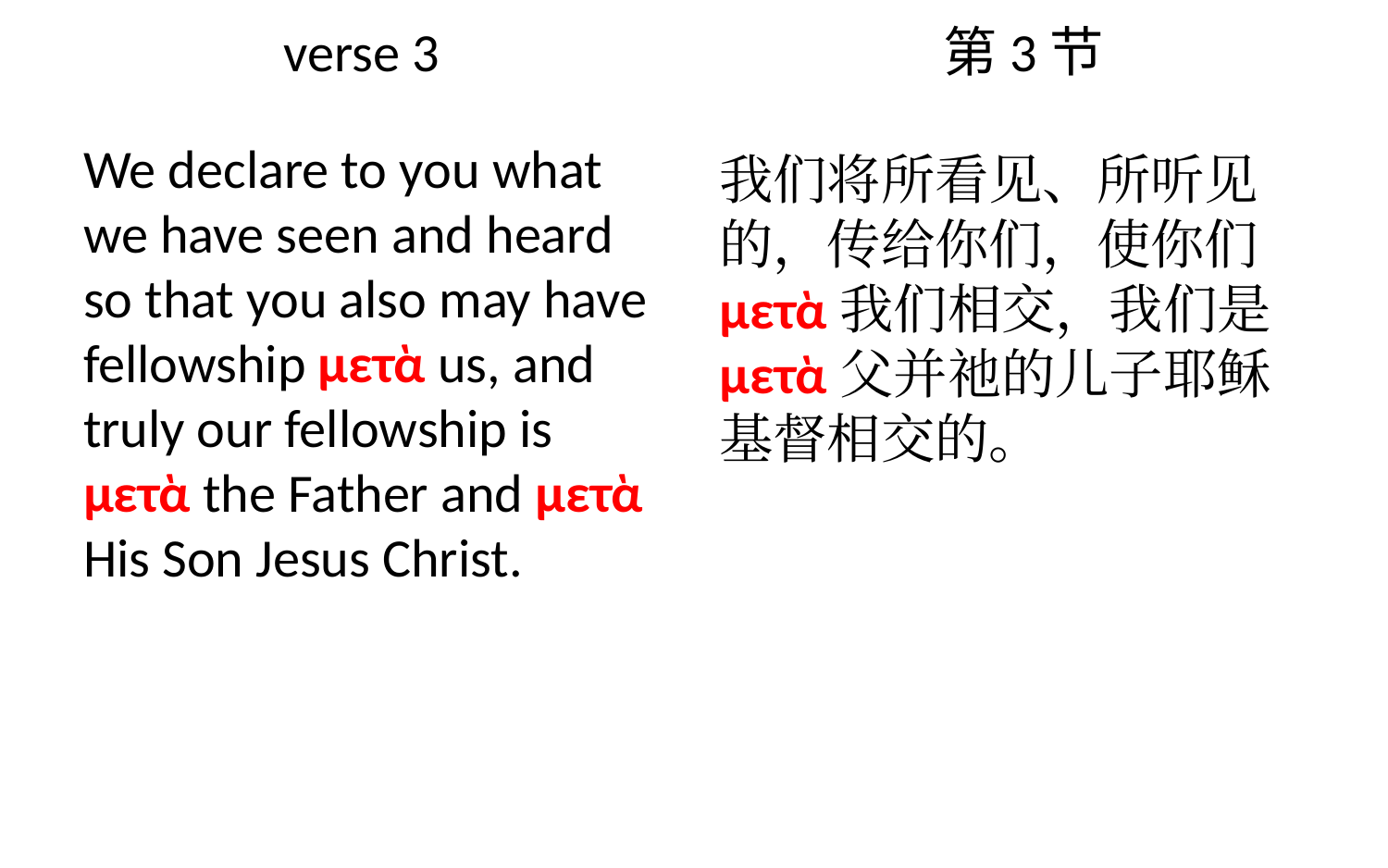

# verse 3                                        第3节
We declare to you what we have seen and heard so that you also may have fellowship μετὰ us, and truly our fellowship is μετὰ the Father and μετὰ His Son Jesus Christ.
我们将所看见、所听见的，传给你们，使你们μετὰ我们相交，我们是μετὰ父并祂的儿子耶稣基督相交的。